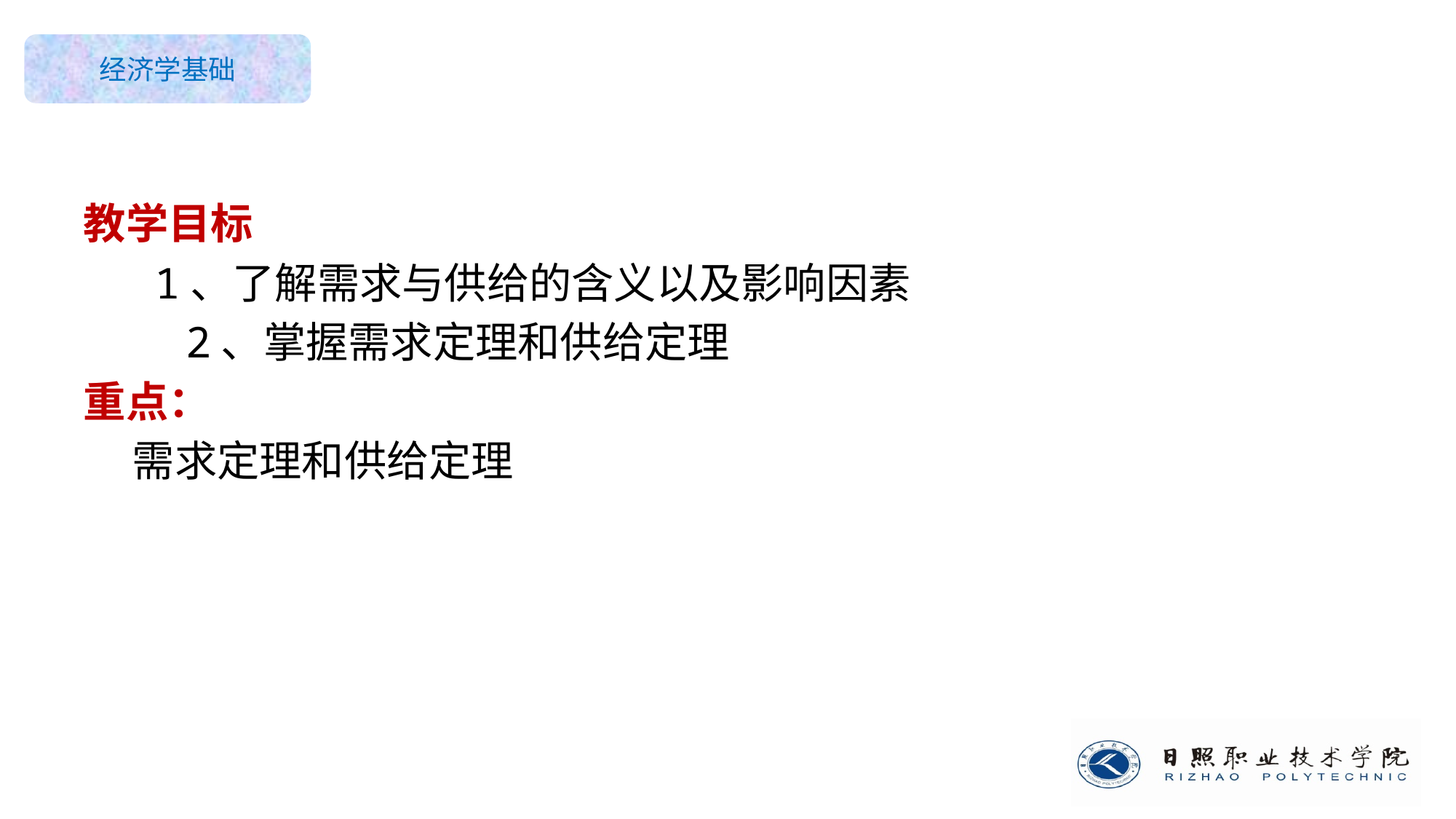

教学目标
      1、了解需求与供给的含义以及影响因素
    2、掌握需求定理和供给定理
重点：
    需求定理和供给定理